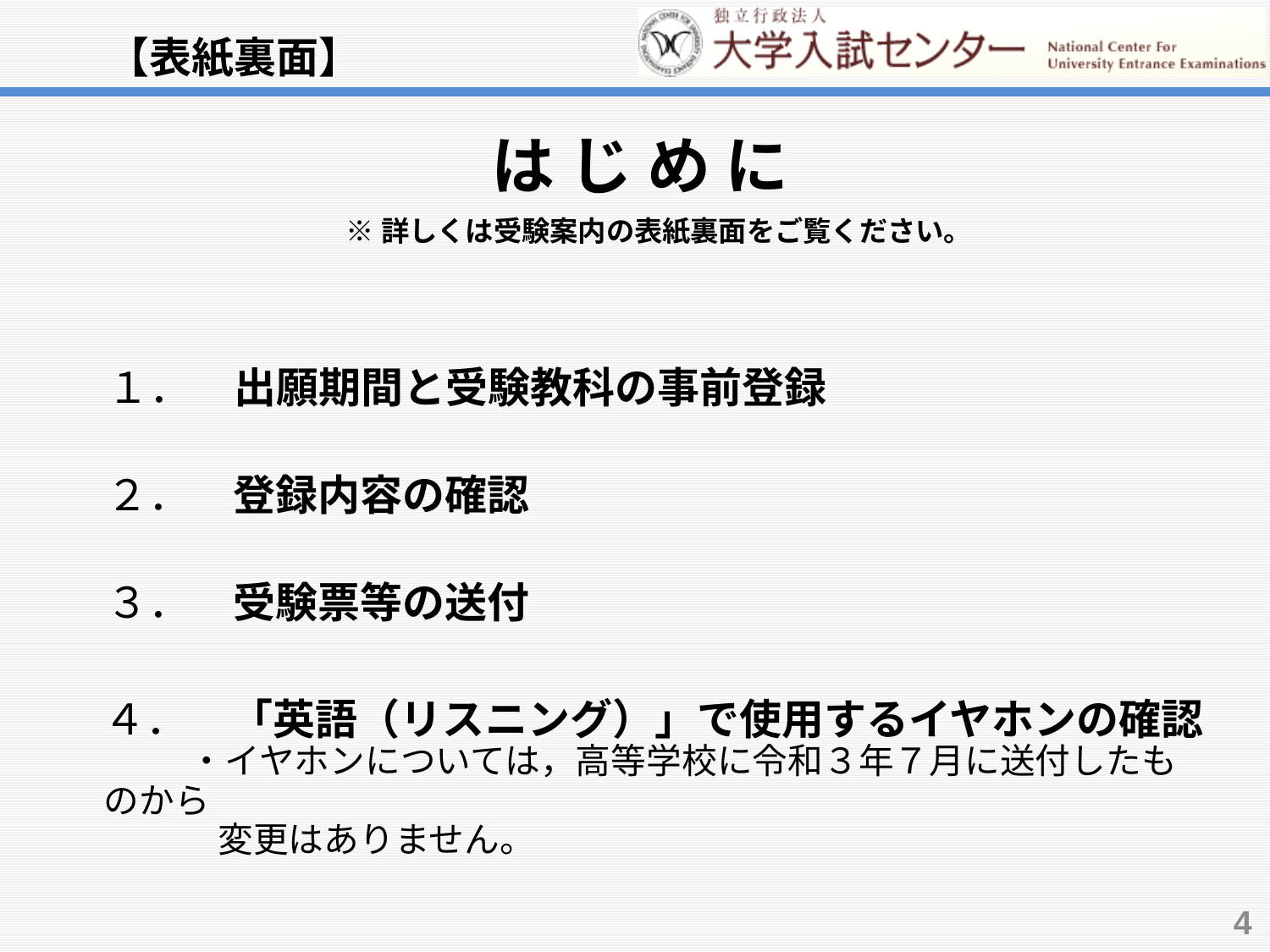

【表紙裏面】
は じ め に
※詳しくは受験案内の表紙裏面をご覧ください。
１．　出願期間と受験教科の事前登録
２．　登録内容の確認
３．　受験票等の送付
４．　「英語（リスニング）」で使用するイヤホンの確認
　　 ・イヤホンについては，高等学校に令和３年７月に送付したものから
　　　 変更はありません。
4